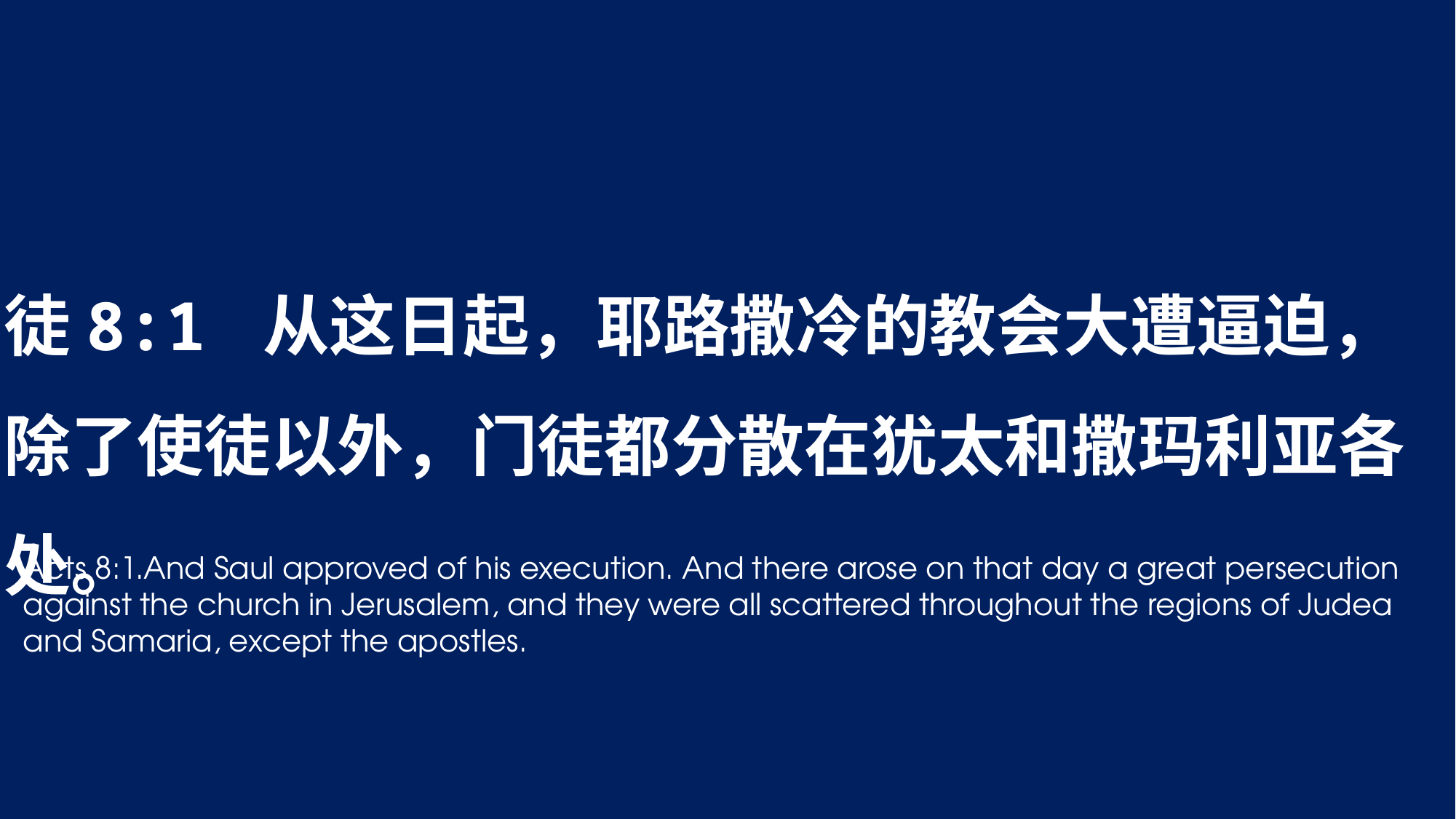

徒8:1 从这日起，耶路撒冷的教会大遭逼迫，除了使徒以外，门徒都分散在犹太和撒玛利亚各处。
Acts 8:1.And Saul approved of his execution. And there arose on that day a great persecution against the church in Jerusalem, and they were all scattered throughout the regions of Judea and Samaria, except the apostles.